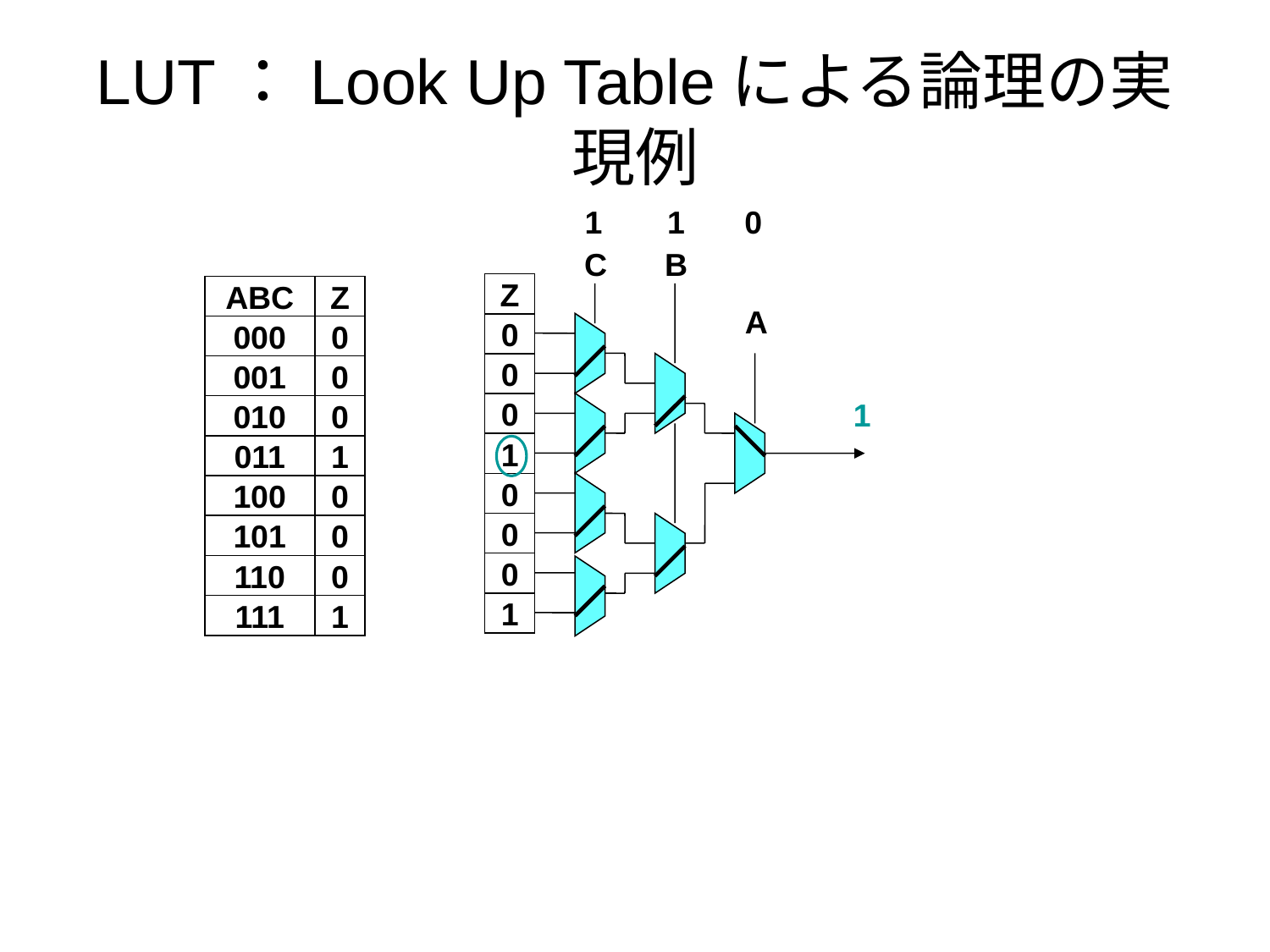

# LUT：Look Up Tableによる論理の実現例
1
1
0
C
B
Z
0
0
0
1
0
0
0
1
ABC
Z
0
0
0
1
0
0
0
1

A
000

001

1
010

011

100

101

110

111